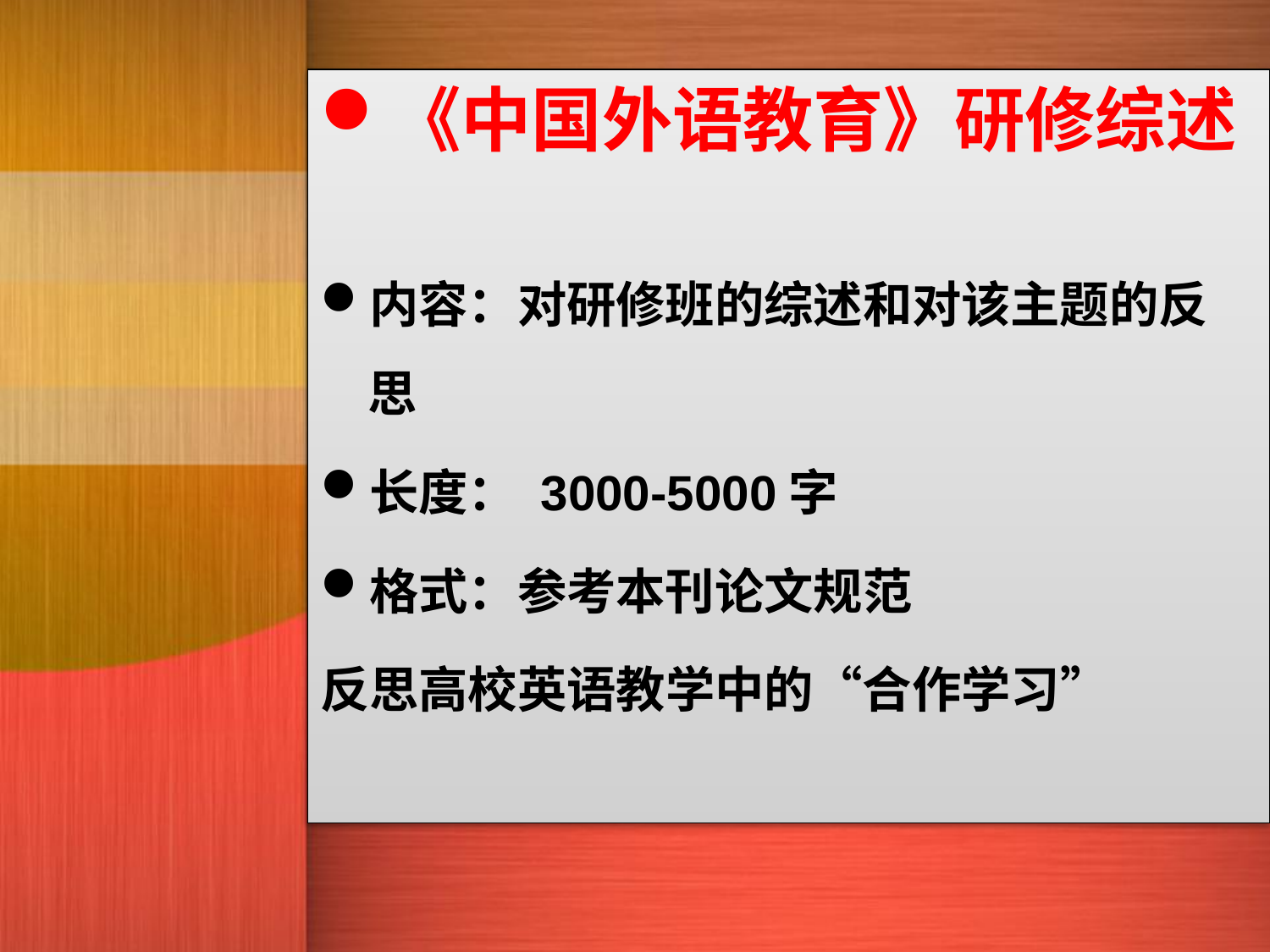

#
《中国外语教育》研修综述

内容：对研修班的综述和对该主题的反思
长度： 3000-5000字
格式：参考本刊论文规范
反思高校英语教学中的“合作学习”